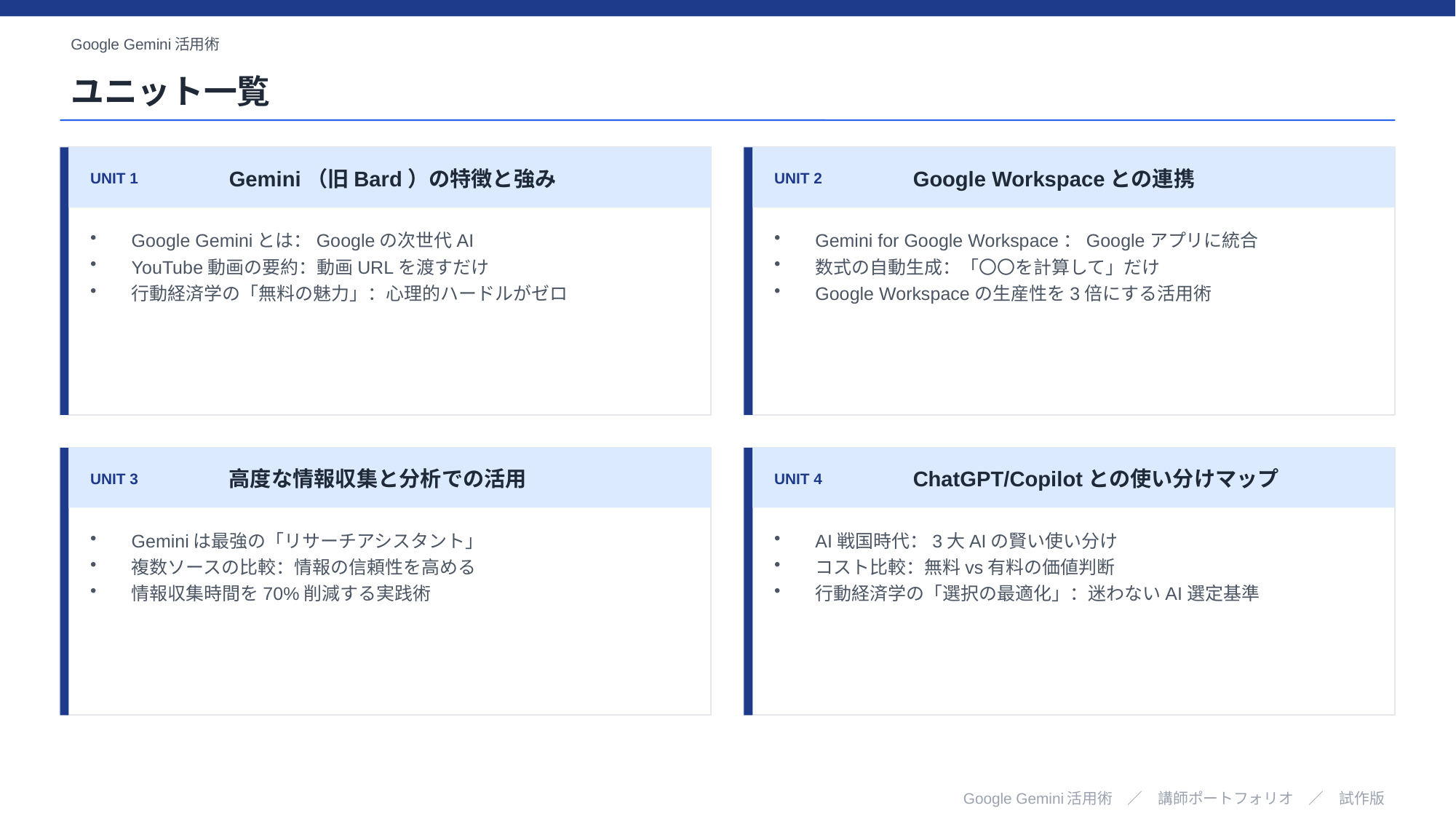

Google Gemini活用術
ユニット一覧

UNIT 1
Gemini（旧Bard）の特徴と強み
UNIT 2
Google Workspaceとの連携
Google Geminiとは：Googleの次世代AI
YouTube動画の要約：動画URLを渡すだけ
行動経済学の「無料の魅力」：心理的ハードルがゼロ
Gemini for Google Workspace：Googleアプリに統合
数式の自動生成：「〇〇を計算して」だけ
Google Workspaceの生産性を3倍にする活用術

UNIT 3
高度な情報収集と分析での活用
UNIT 4
ChatGPT/Copilotとの使い分けマップ
Geminiは最強の「リサーチアシスタント」
複数ソースの比較：情報の信頼性を高める
情報収集時間を70%削減する実践術
AI戦国時代：3大AIの賢い使い分け
コスト比較：無料vs有料の価値判断
行動経済学の「選択の最適化」：迷わないAI選定基準
Google Gemini活用術　／　講師ポートフォリオ　／　試作版